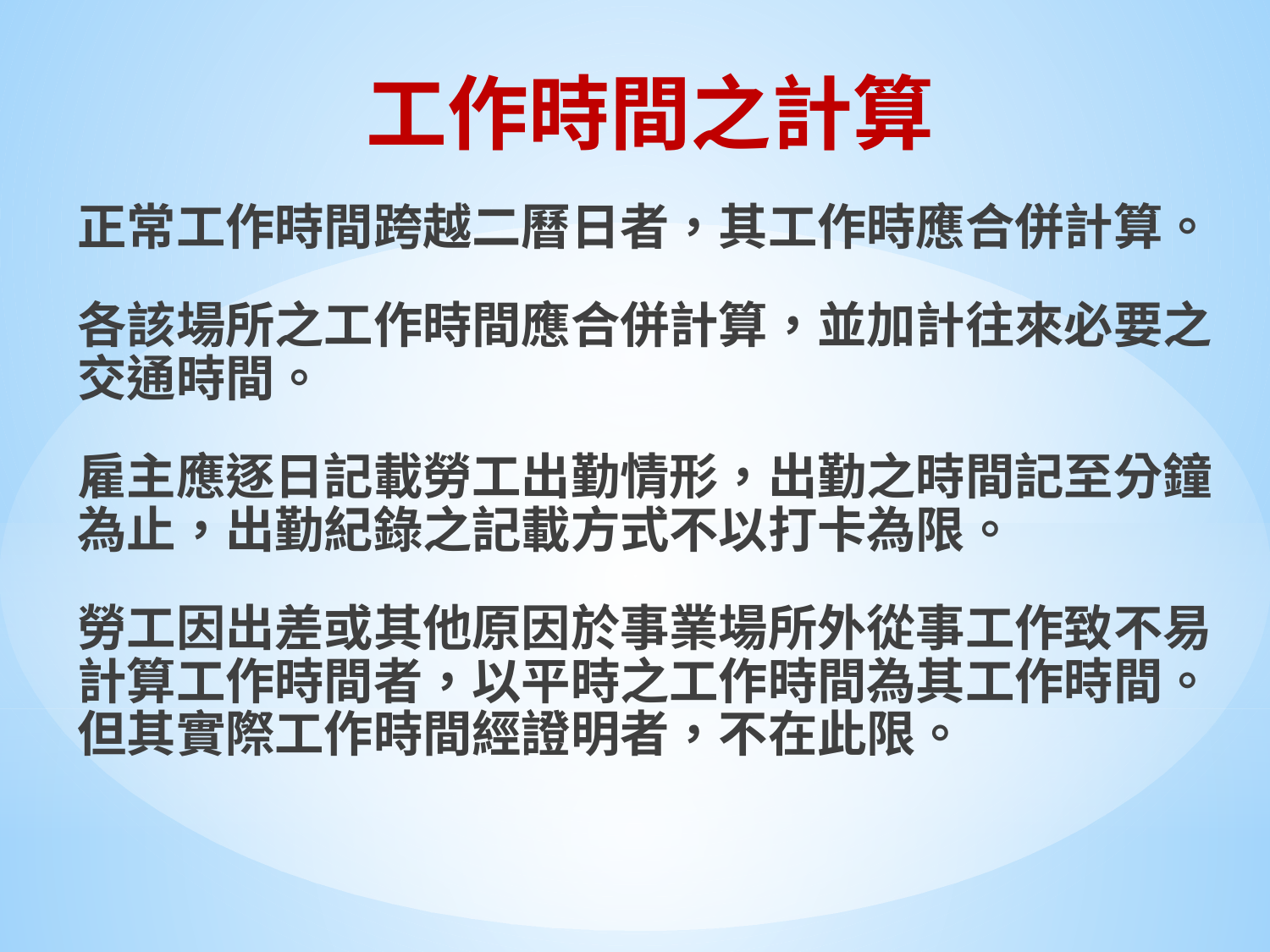

# 工作時間之計算
正常工作時間跨越二曆日者，其工作時應合併計算。
各該場所之工作時間應合併計算，並加計往來必要之交通時間。
雇主應逐日記載勞工出勤情形，出勤之時間記至分鐘為止，出勤紀錄之記載方式不以打卡為限。
勞工因出差或其他原因於事業場所外從事工作致不易計算工作時間者，以平時之工作時間為其工作時間。但其實際工作時間經證明者，不在此限。